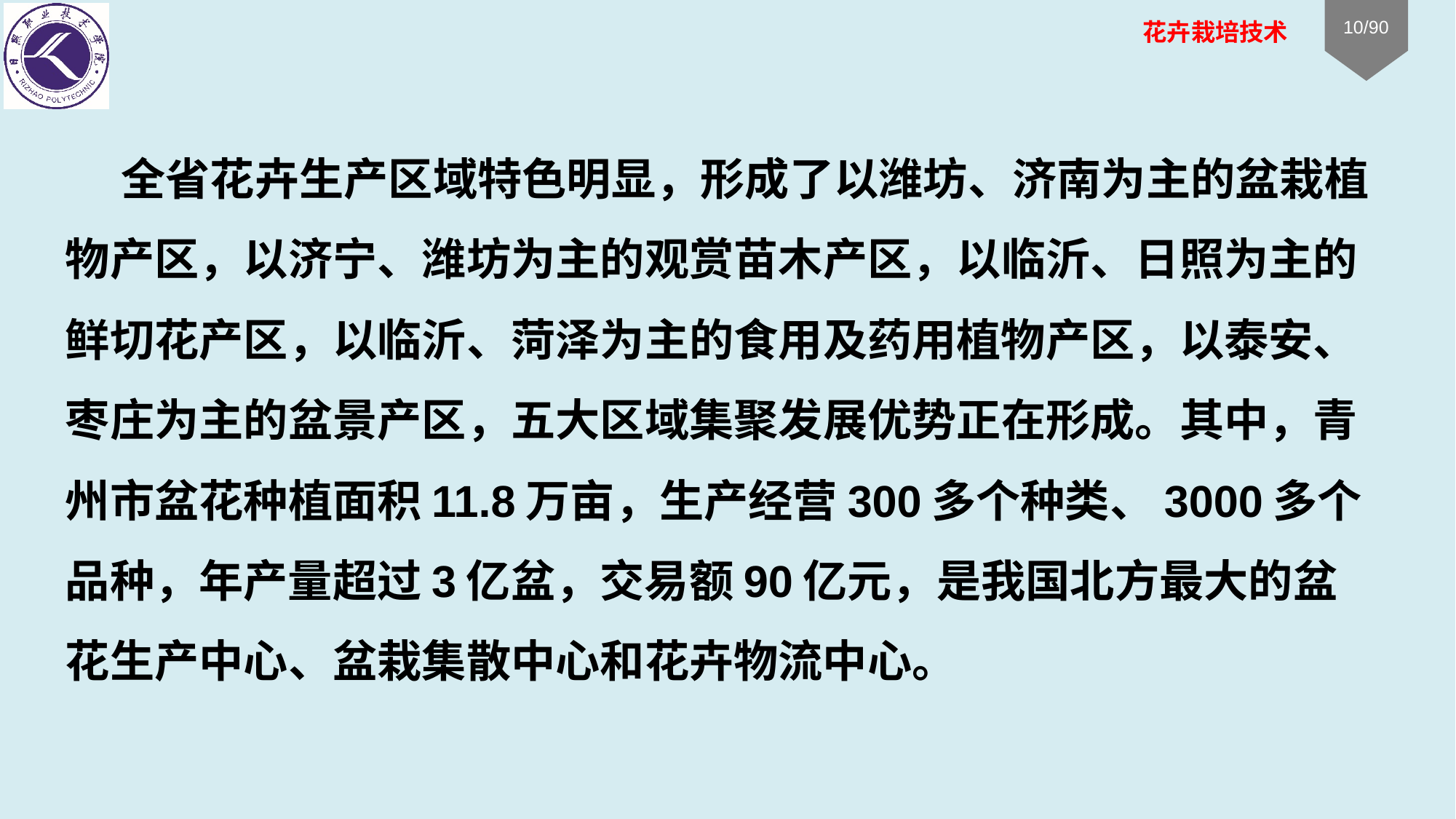

全省花卉生产区域特色明显，形成了以潍坊、济南为主的盆栽植物产区，以济宁、潍坊为主的观赏苗木产区，以临沂、日照为主的鲜切花产区，以临沂、菏泽为主的食用及药用植物产区，以泰安、枣庄为主的盆景产区，五大区域集聚发展优势正在形成。其中，青州市盆花种植面积11.8万亩，生产经营300多个种类、3000多个品种，年产量超过3亿盆，交易额90亿元，是我国北方最大的盆花生产中心、盆栽集散中心和花卉物流中心。